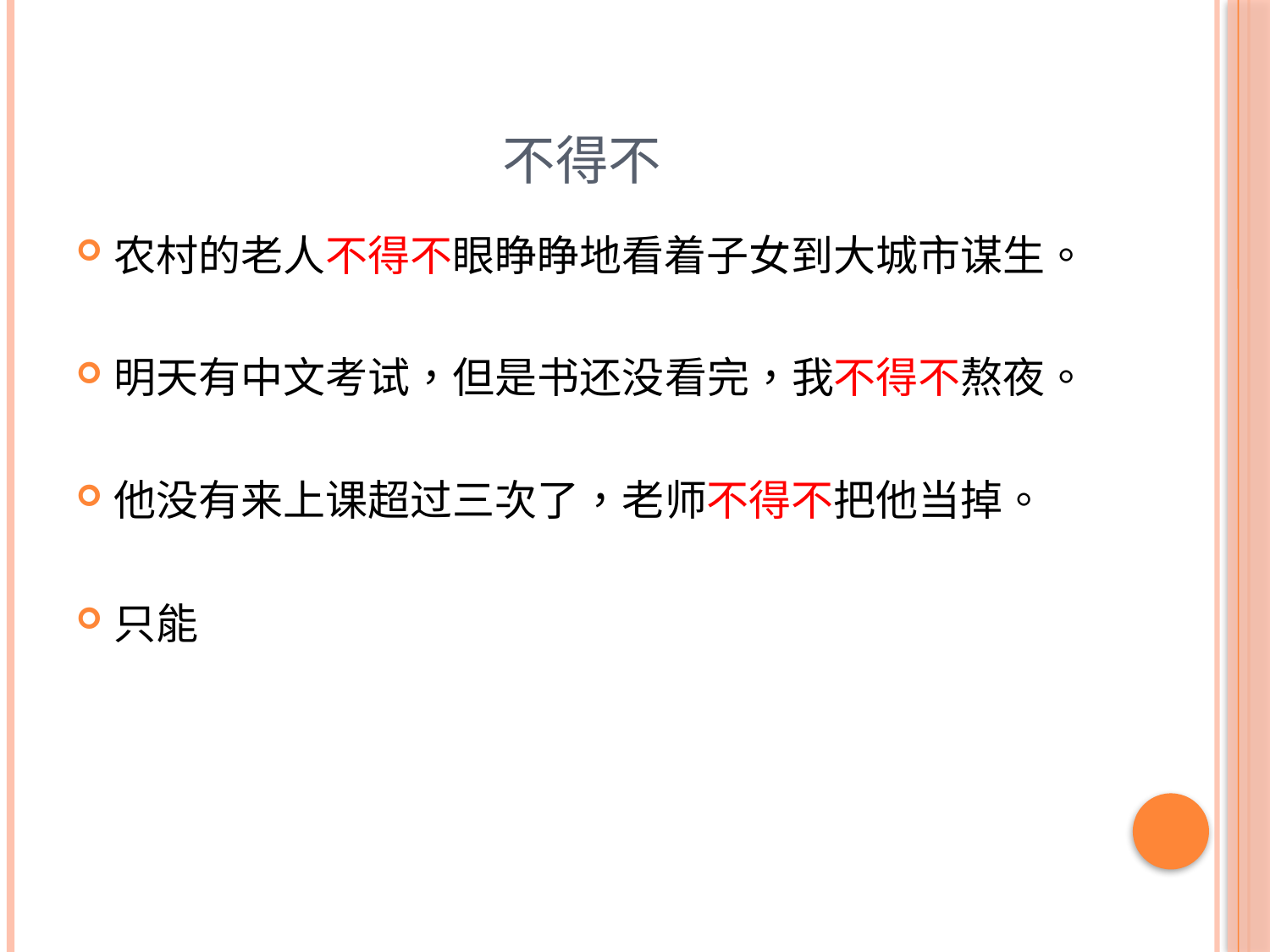

# 不得不
农村的老人不得不眼睁睁地看着子女到大城市谋生。

明天有中文考试，但是书还没看完，我不得不熬夜。

他没有来上课超过三次了，老师不得不把他当掉。

只能